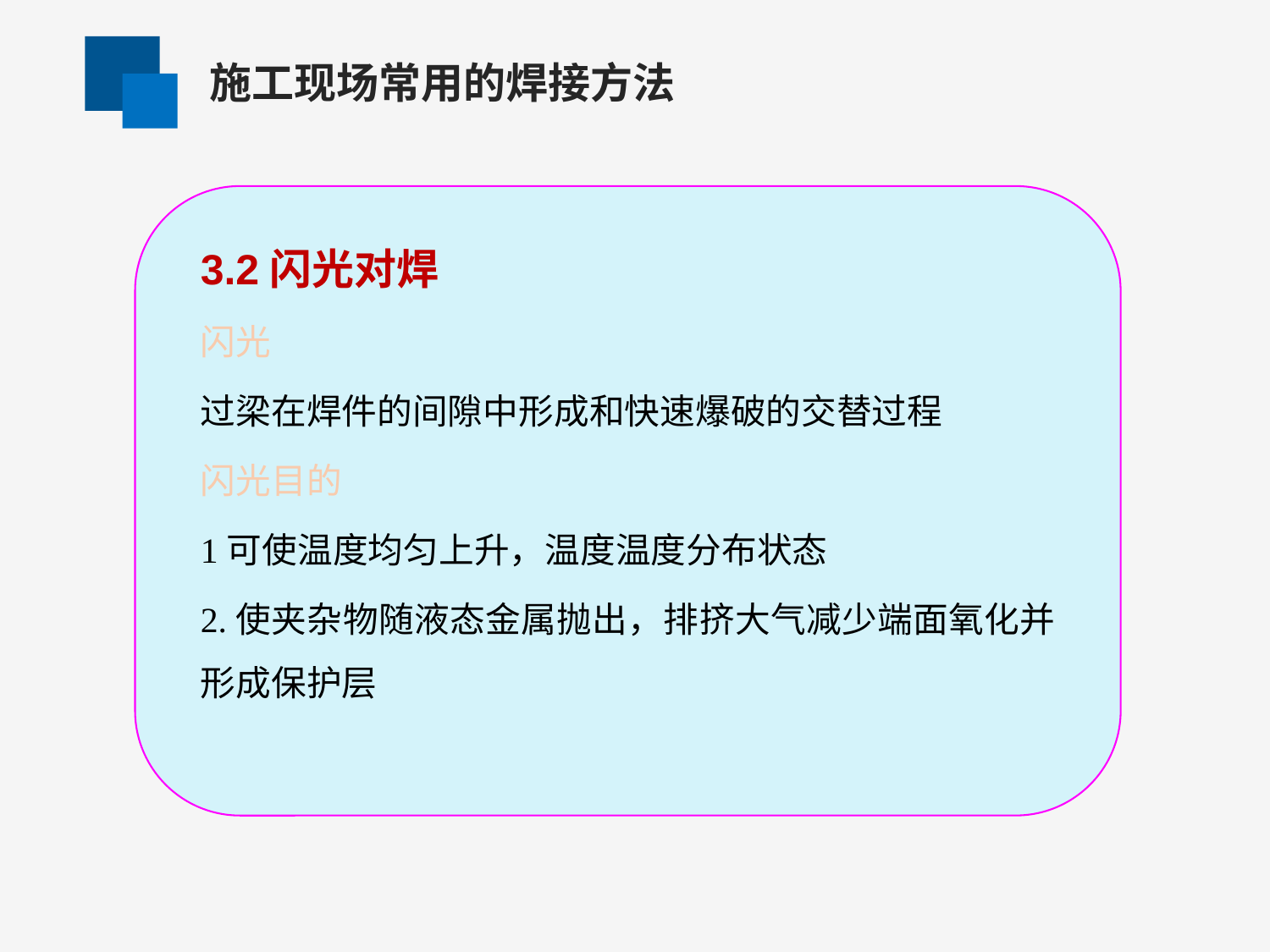

施工现场常用的焊接方法

3.2闪光对焊
闪光
过梁在焊件的间隙中形成和快速爆破的交替过程
闪光目的
1可使温度均匀上升，温度温度分布状态
2.使夹杂物随液态金属抛出，排挤大气减少端面氧化并形成保护层